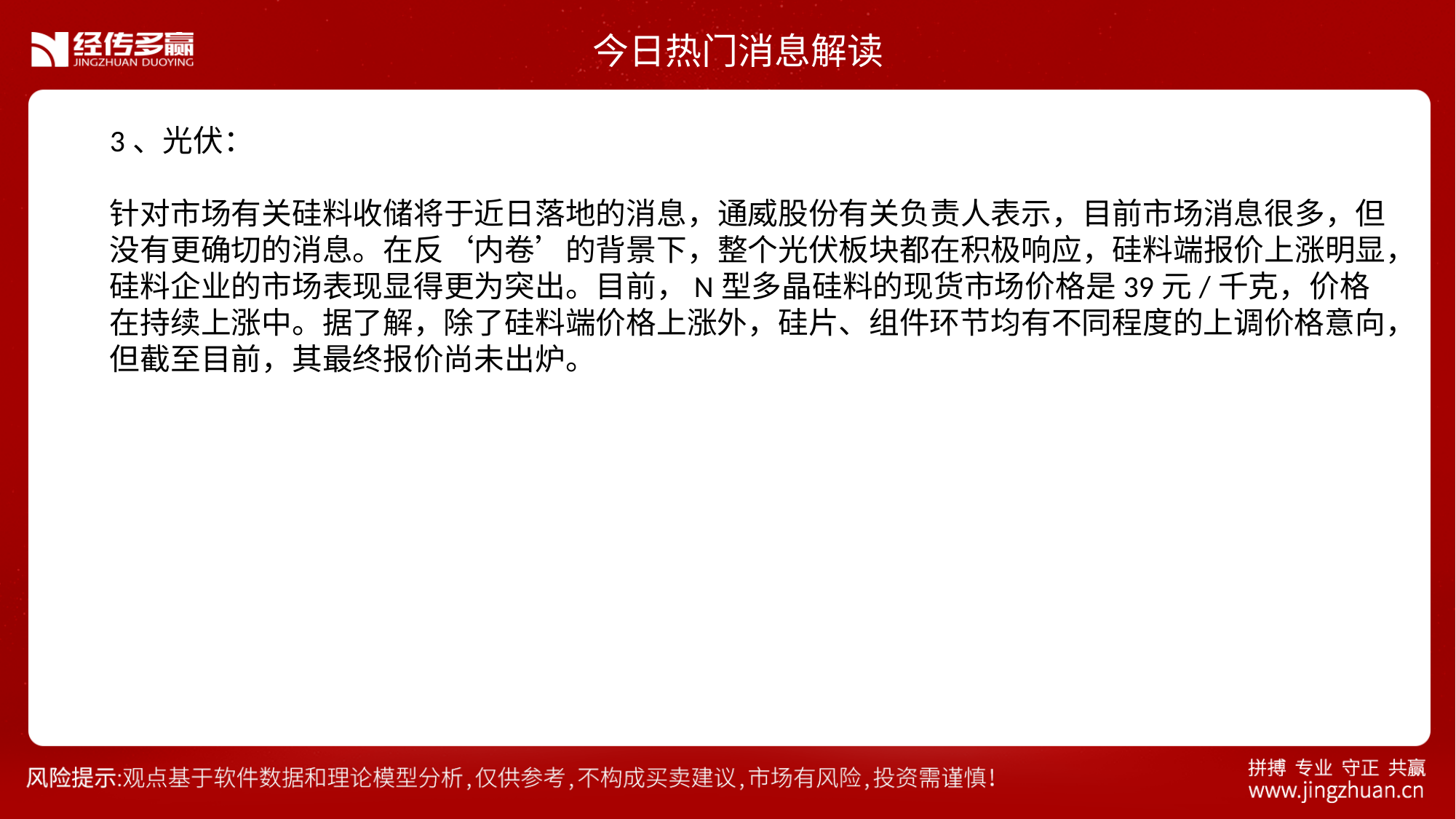

今日热门消息解读
3、光伏：

针对市场有关硅料收储将于近日落地的消息，通威股份有关负责人表示，目前市场消息很多，但没有更确切的消息。在反‘内卷’的背景下，整个光伏板块都在积极响应，硅料端报价上涨明显，硅料企业的市场表现显得更为突出。目前，N型多晶硅料的现货市场价格是39元/千克，价格在持续上涨中。据了解，除了硅料端价格上涨外，硅片、组件环节均有不同程度的上调价格意向，但截至目前，其最终报价尚未出炉。